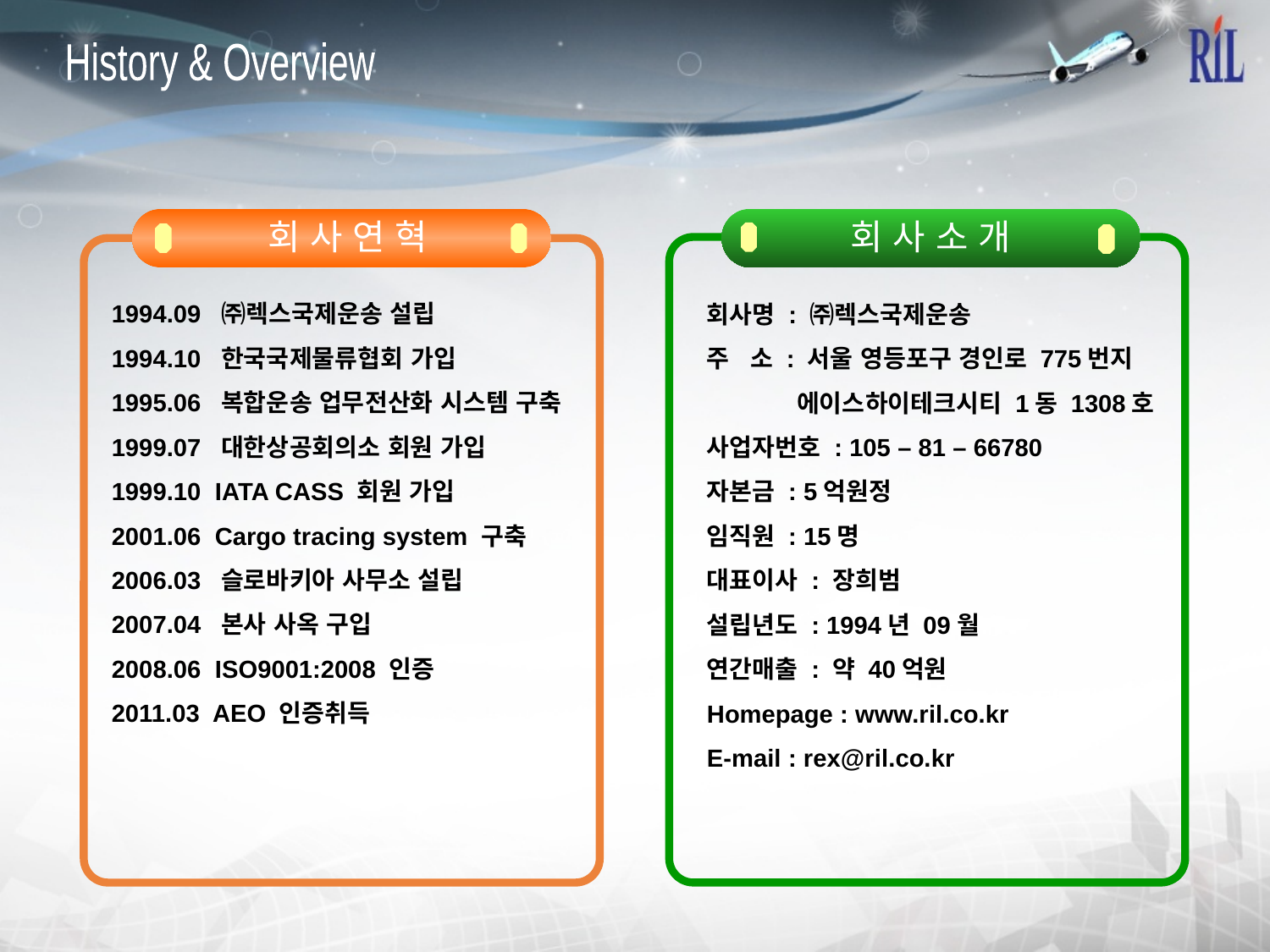

History & Overview
   회 사 연 혁

회 사 소 개

1994.09  ㈜렉스국제운송 설립
1994.10  한국국제물류협회 가입
1995.06  복합운송 업무전산화 시스템 구축
1999.07  대한상공회의소 회원 가입
1999.10  IATA CASS 회원 가입
2001.06  Cargo tracing system 구축
2006.03  슬로바키아 사무소 설립
2007.04  본사 사옥 구입
2008.06  ISO9001:2008 인증
2011.03  AEO 인증취득
회사명 : ㈜렉스국제운송
주   소 : 서울 영등포구 경인로 775번지
            에이스하이테크시티 1동 1308호
사업자번호 : 105 – 81 – 66780
자본금 : 5억원정
임직원 : 15명
대표이사 : 장희범
설립년도 : 1994년 09월
연간매출 : 약 40억원
Homepage : www.ril.co.kr
E-mail : rex@ril.co.kr